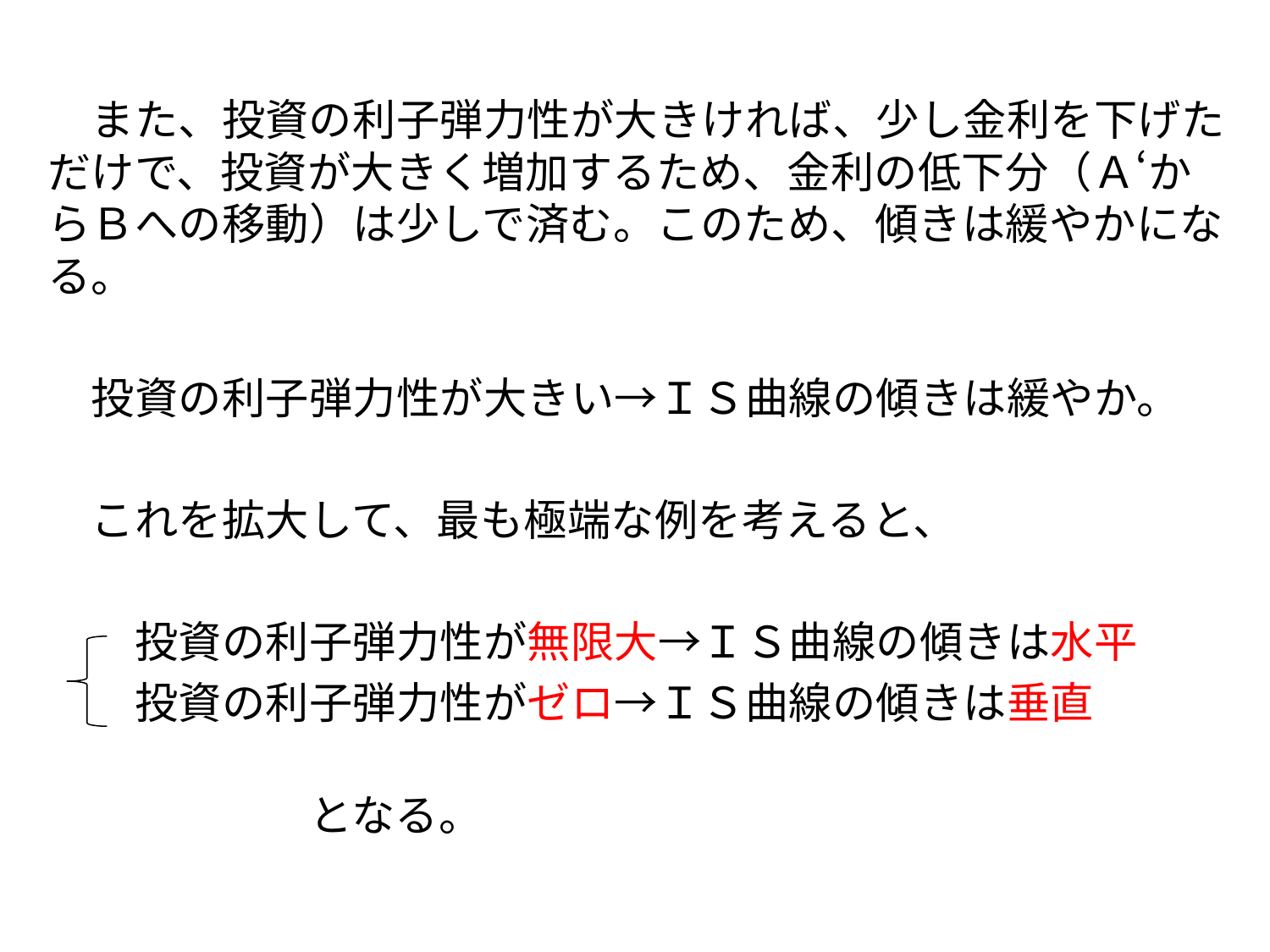

また、投資の利子弾力性が大きければ、少し金利を下げただけで、投資が大きく増加するため、金利の低下分（Ａ‘からＢへの移動）は少しで済む。このため、傾きは緩やかになる。

　投資の利子弾力性が大きい→ＩＳ曲線の傾きは緩やか。

　これを拡大して、最も極端な例を考えると、

　　投資の利子弾力性が無限大→ＩＳ曲線の傾きは水平
　　投資の利子弾力性がゼロ→ＩＳ曲線の傾きは垂直
　　　　　　　　　　　　　　　　　　　　　　　　　　　　　　　　　となる。